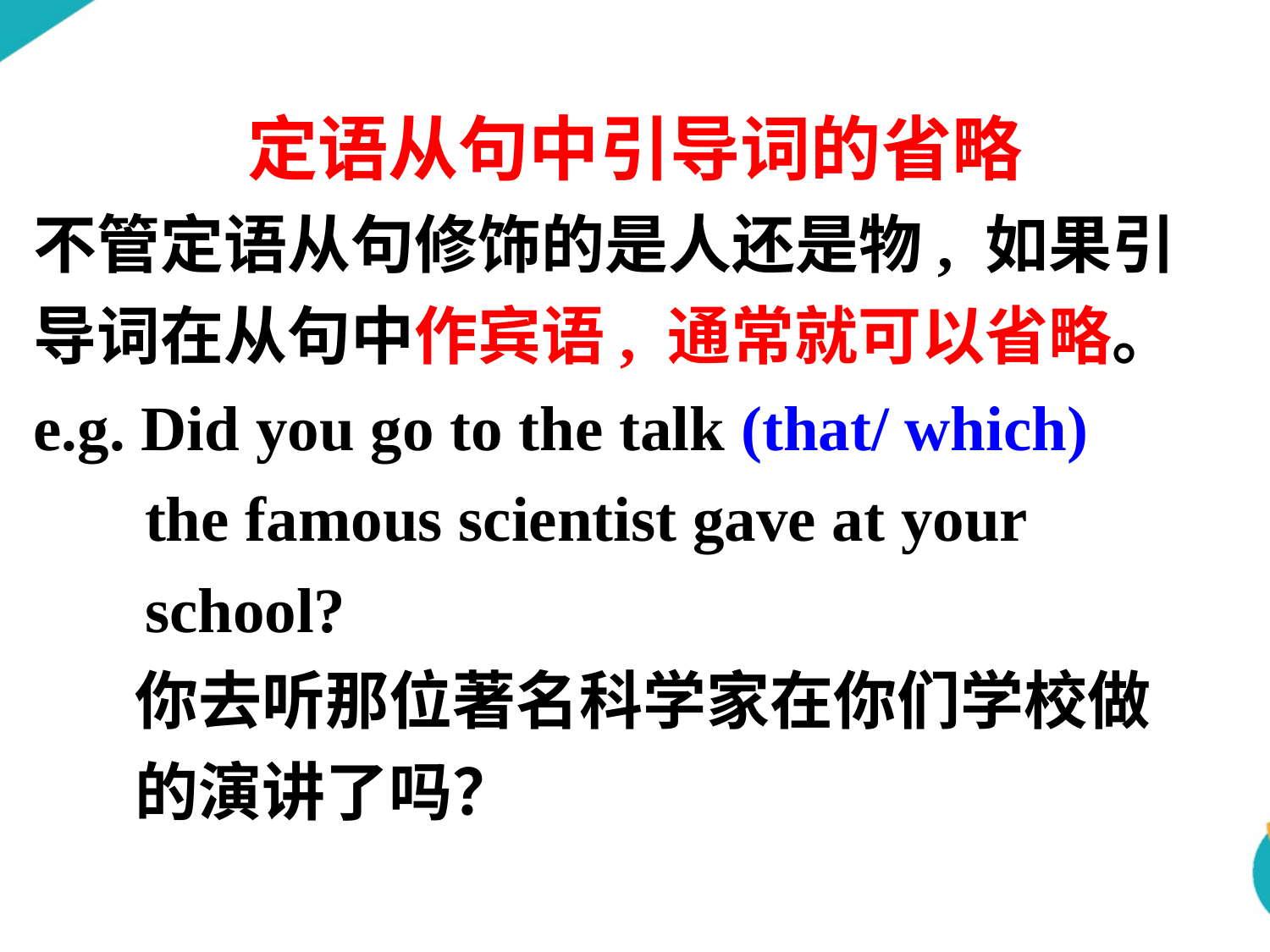

定语从句中引导词的省略
不管定语从句修饰的是人还是物, 如果引导词在从句中作宾语, 通常就可以省略。
e.g. Did you go to the talk (that/ which)
       the famous scientist gave at your
       school?
      你去听那位著名科学家在你们学校做
      的演讲了吗？